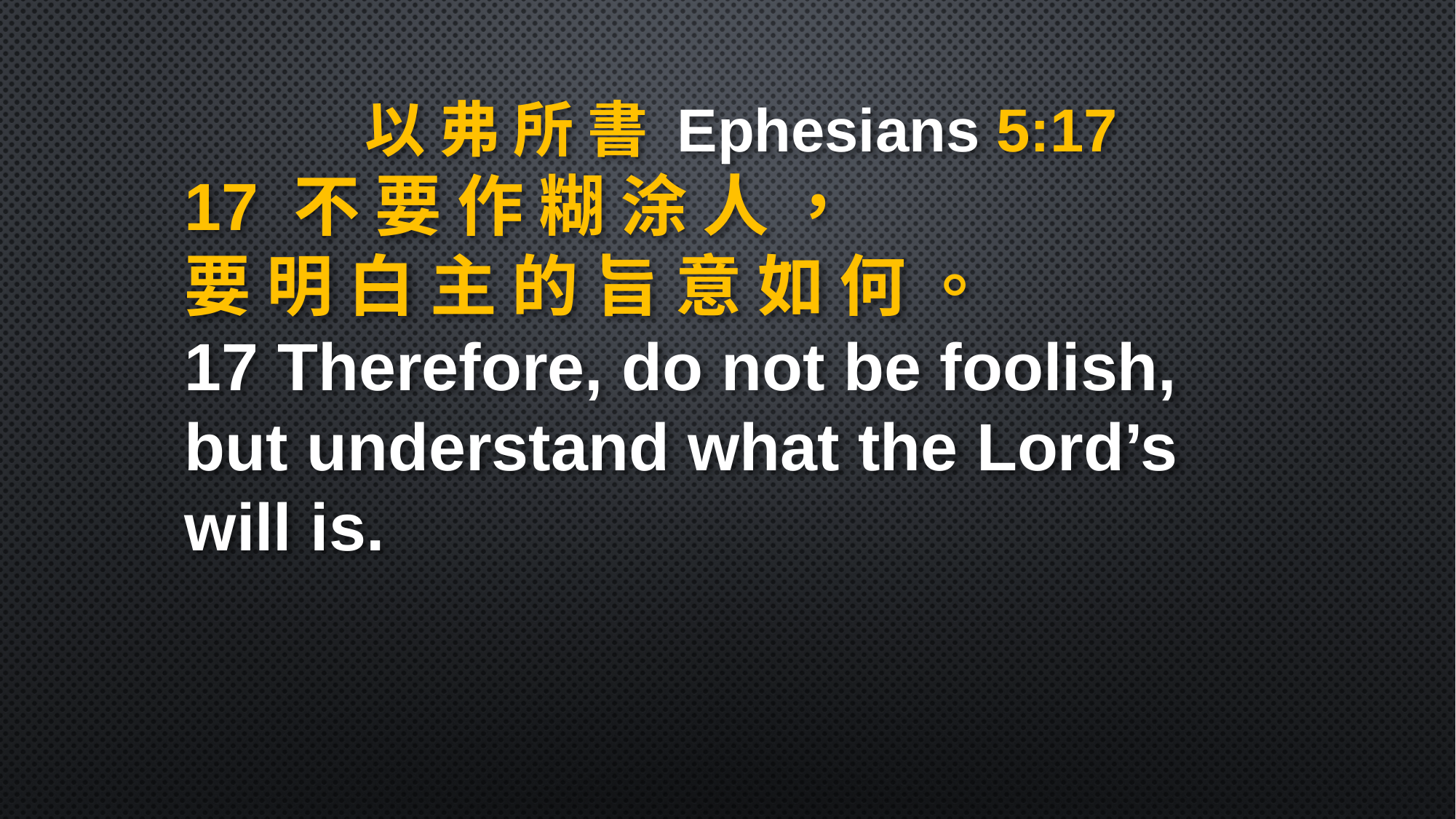

以 弗 所 書 Ephesians 5:17
17 不 要 作 糊 涂 人 ，
要 明 白 主 的 旨 意 如 何 。
17 Therefore, do not be foolish, but understand what the Lord’s will is.